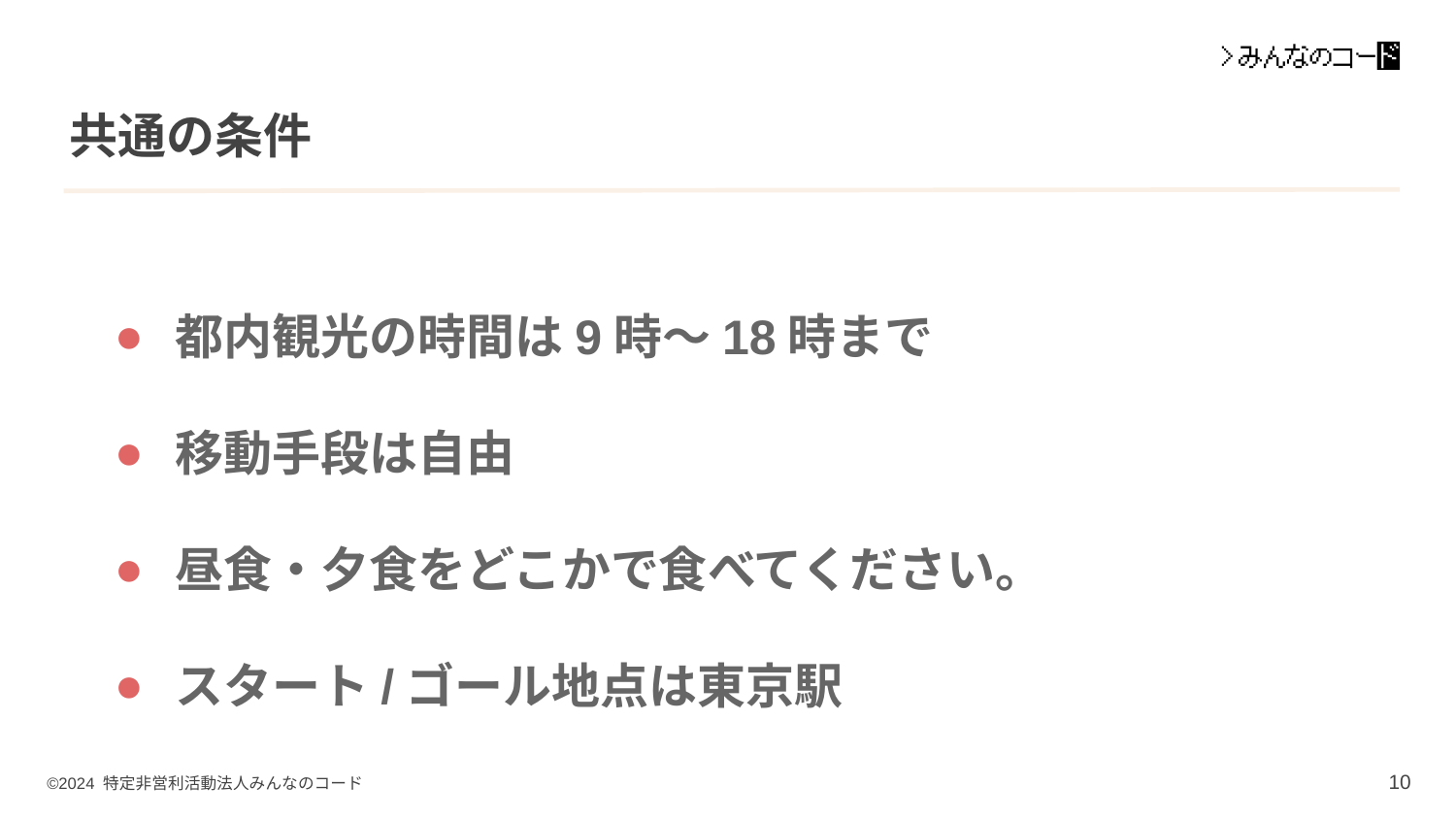

# 共通の条件
都内観光の時間は9時〜18時まで
移動手段は自由
昼食・夕食をどこかで食べてください。
スタート/ゴール地点は東京駅